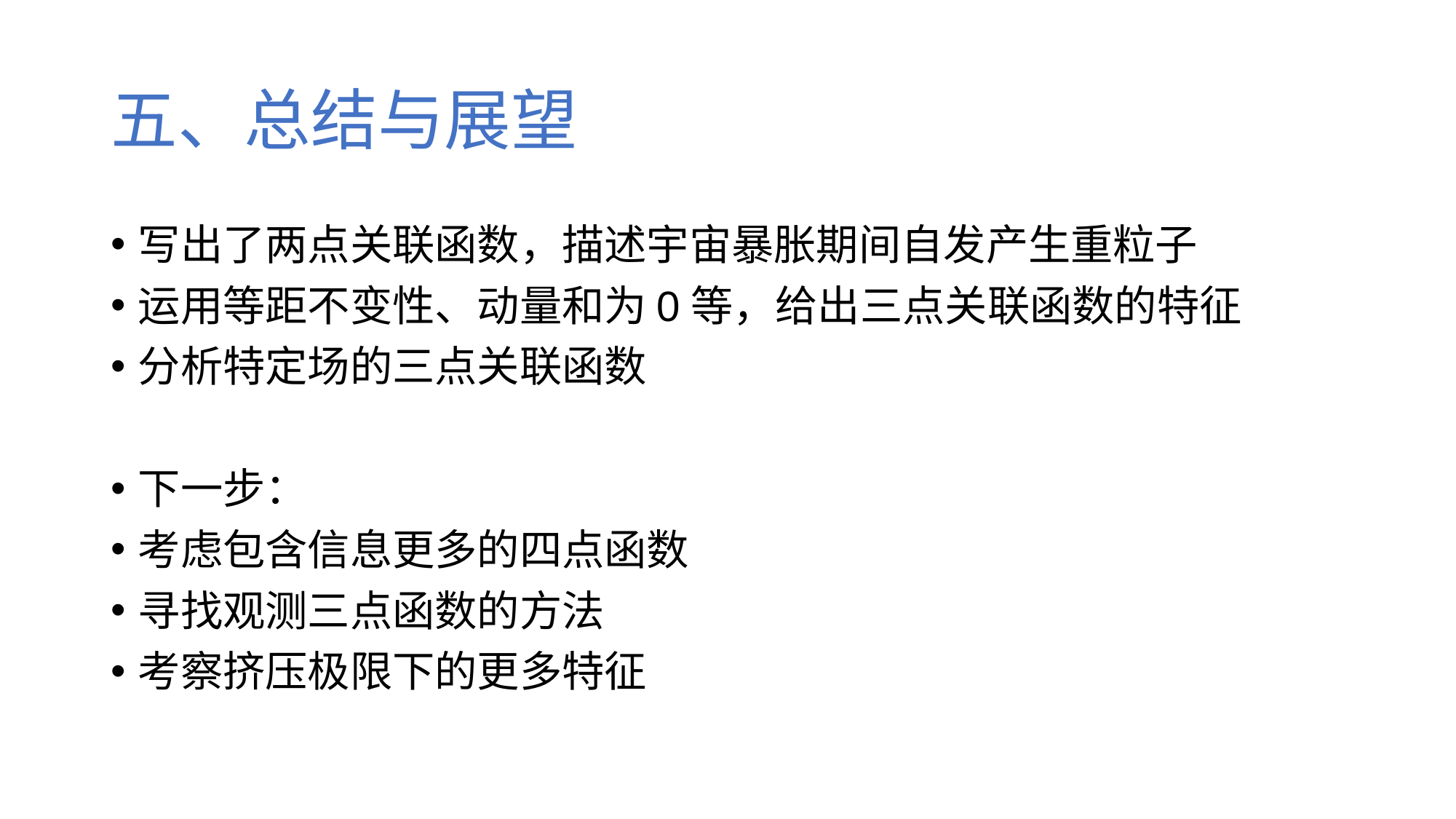

# 五、总结与展望
写出了两点关联函数，描述宇宙暴胀期间自发产生重粒子
运用等距不变性、动量和为0等，给出三点关联函数的特征
分析特定场的三点关联函数

下一步：
考虑包含信息更多的四点函数
寻找观测三点函数的方法
考察挤压极限下的更多特征